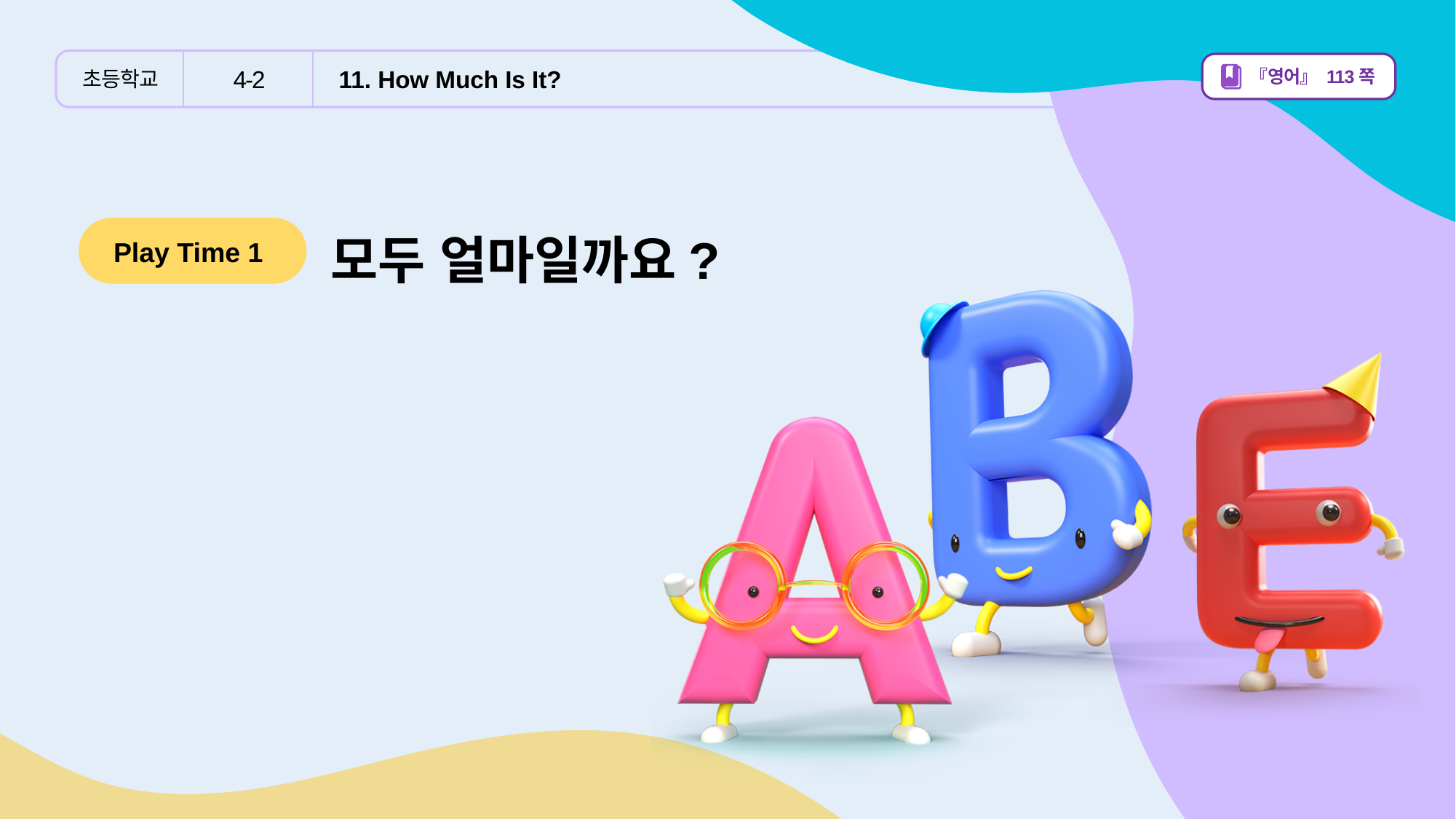

『영어』 113쪽

4-2
11. How Much Is It?
# 모두 얼마일까요?
Play Time 1